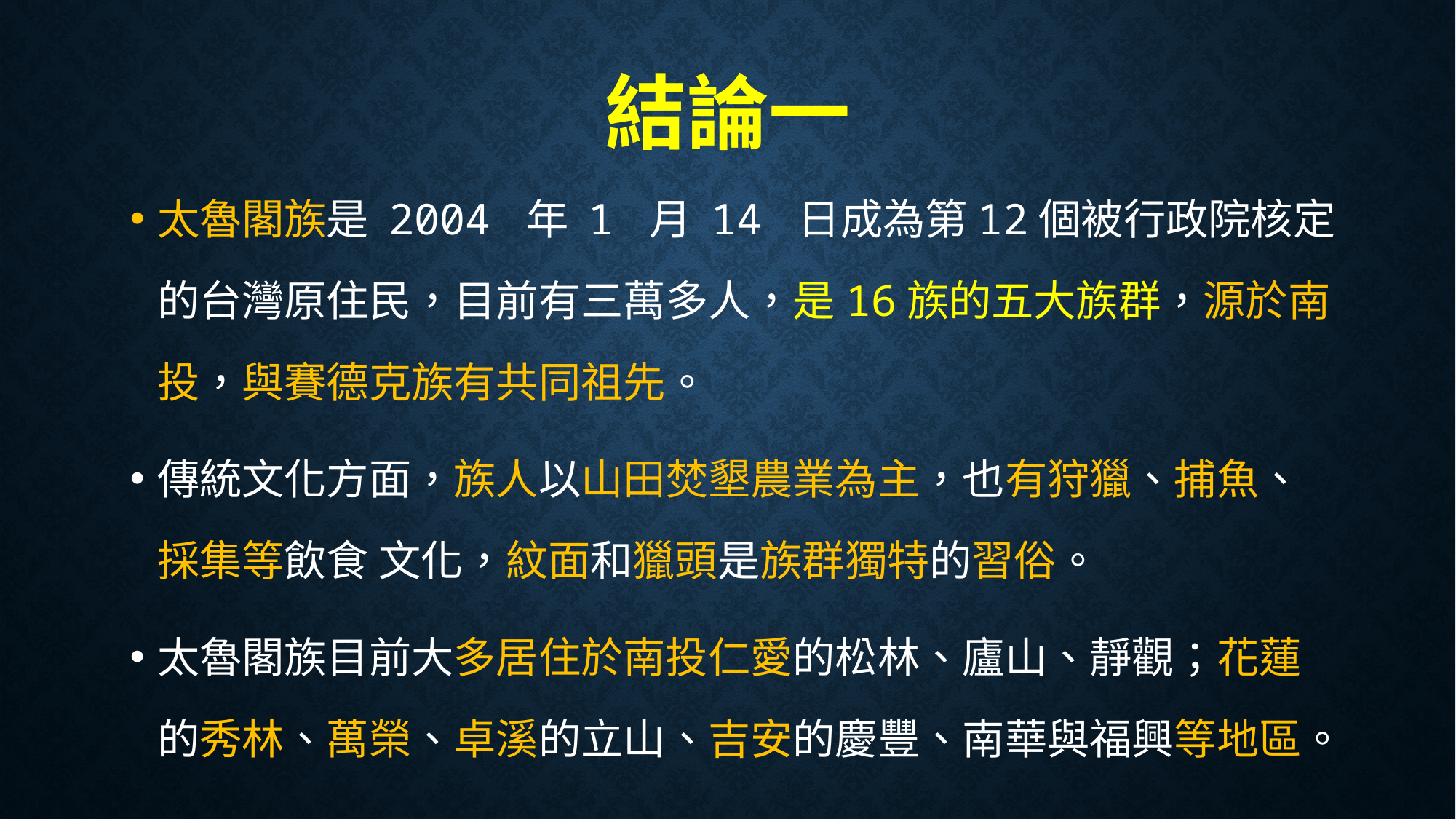

# 結論一
太魯閣族是 2004 年 1 月 14 日成為第12個被行政院核定的台灣原住民，目前有三萬多人，是16族的五大族群，源於南投，與賽德克族有共同祖先。
傳統文化方面，族人以山田焚墾農業為主，也有狩獵、捕魚、採集等飲食 文化，紋面和獵頭是族群獨特的習俗。
太魯閣族目前大多居住於南投仁愛的松林、廬山、靜觀；花蓮的秀林、萬榮、卓溪的立山、吉安的慶豐、南華與福興等地區。